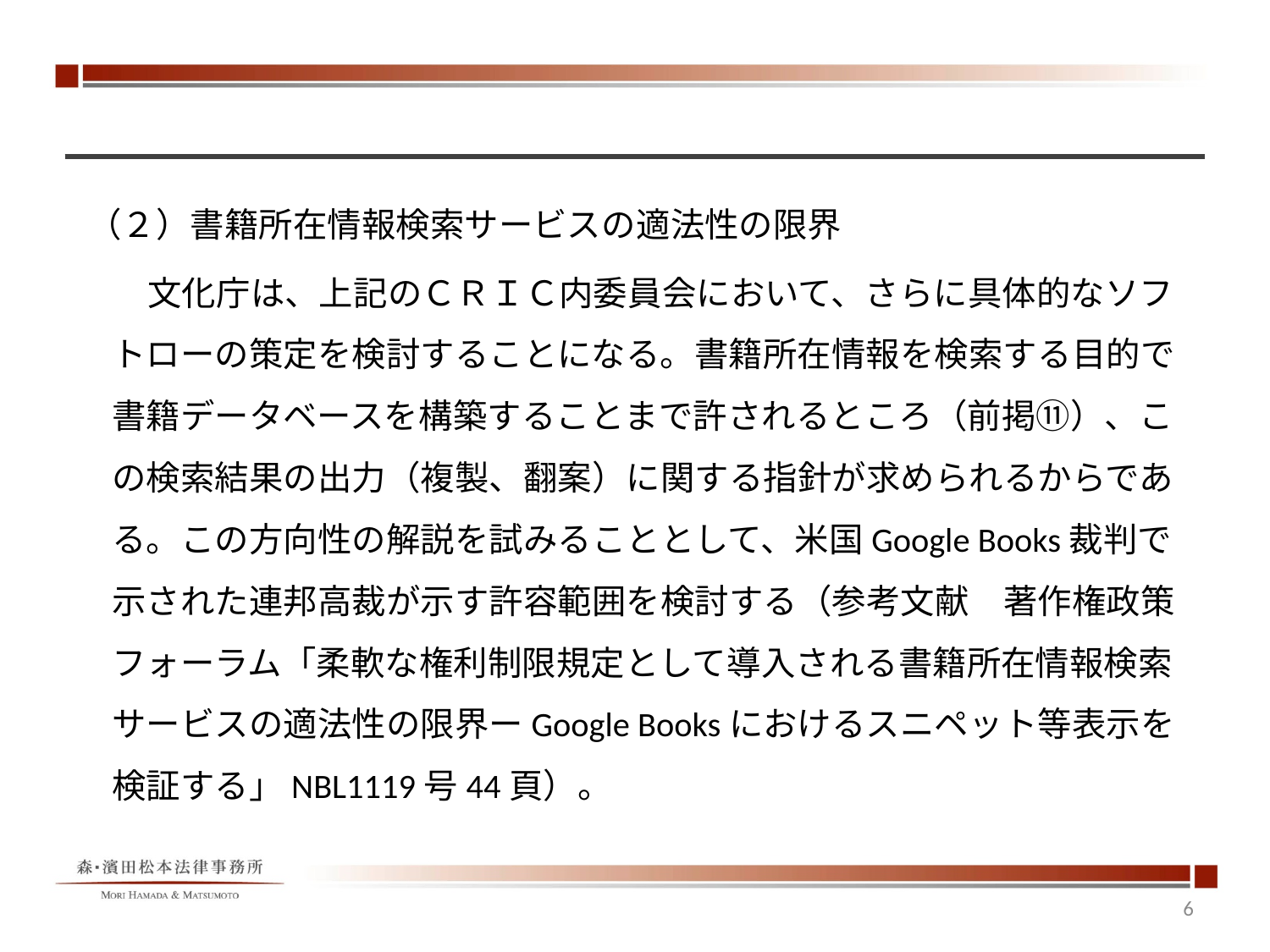

#
（２）書籍所在情報検索サービスの適法性の限界
文化庁は、上記のＣＲＩＣ内委員会において、さらに具体的なソフトローの策定を検討することになる。書籍所在情報を検索する目的で書籍データベースを構築することまで許されるところ（前掲⑪）、この検索結果の出力（複製、翻案）に関する指針が求められるからである。この方向性の解説を試みることとして、米国Google Books裁判で示された連邦高裁が示す許容範囲を検討する（参考文献　著作権政策フォーラム「柔軟な権利制限規定として導入される書籍所在情報検索サービスの適法性の限界ーGoogle Booksにおけるスニペット等表示を検証する」NBL1119号44頁）。
6